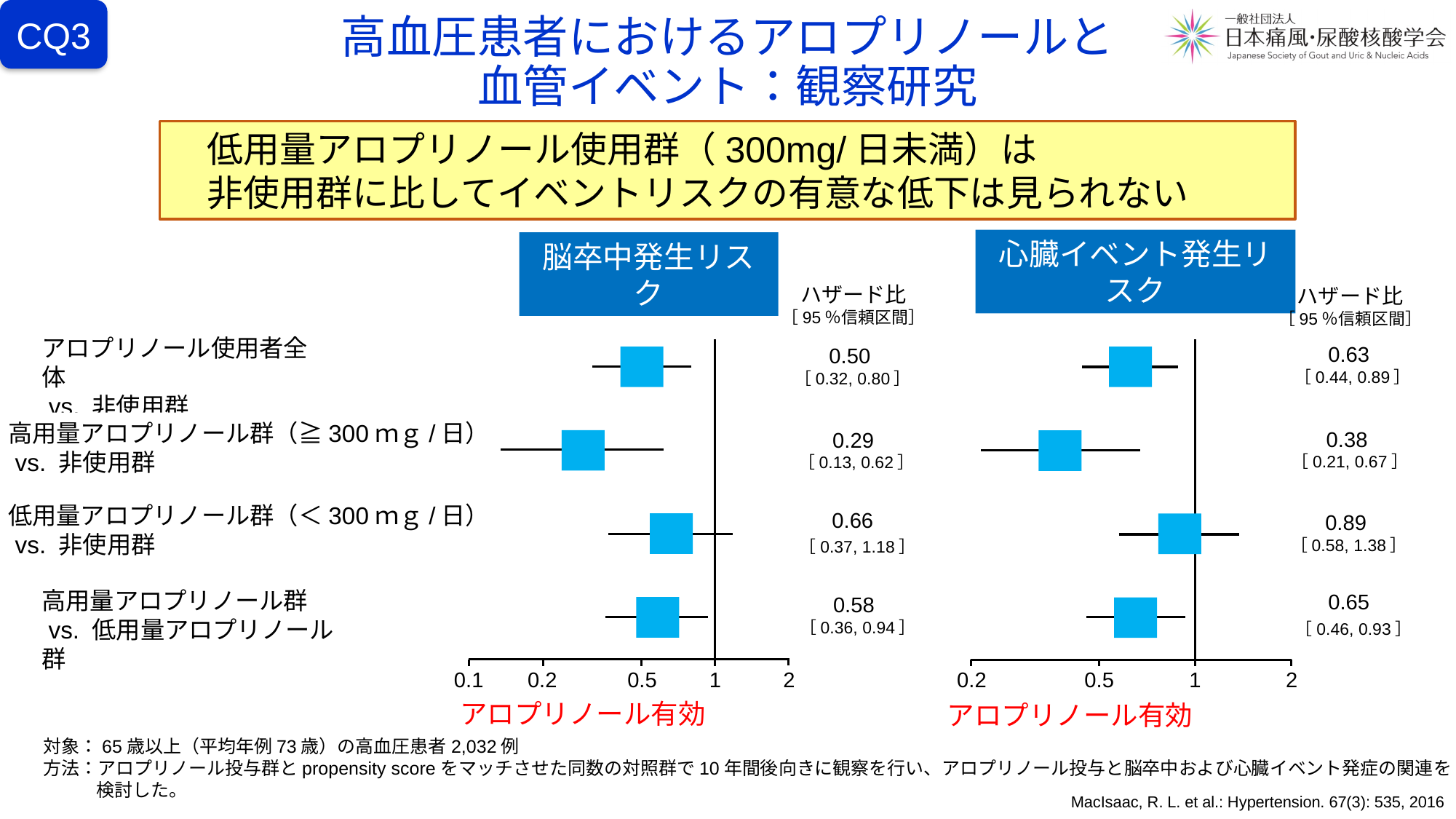

# 高血圧患者におけるアロプリノールと 血管イベント：観察研究
CQ3
　低用量アロプリノール使用群（300mg/日未満）は
　非使用群に比してイベントリスクの有意な低下は見られない
心臓イベント発生リスク
脳卒中発生リスク
ハザード比
［95％信頼区間］
0.50
［0.32, 0.80］
0.29
［0.13, 0.62］
0.66
 ［0.37, 1.18］
0.58
 ［0.36, 0.94］
ハザード比
［95％信頼区間］
0.63
 ［0.44, 0.89］
0.38
［0.21, 0.67］
0.89
［0.58, 1.38］
0.65
 ［0.46, 0.93］
アロプリノール使用者全体
 vs. 非使用群
高用量アロプリノール群（≧300ｍｇ/日）
 vs. 非使用群
低用量アロプリノール群（＜300ｍｇ/日）
 vs. 非使用群
高用量アロプリノール群
 vs. 低用量アロプリノール群

0.1
0.2
0.5
1
2
0.2
0.5
1
2
アロプリノール有効
アロプリノール有効
対象：65歳以上（平均年例73歳）の高血圧患者2,032例
方法：アロプリノール投与群とpropensity scoreをマッチさせた同数の対照群で10年間後向きに観察を行い、アロプリノール投与と脳卒中および心臓イベント発症の関連を検討した。
MacIsaac, R. L. et al.: Hypertension. 67(3): 535, 2016